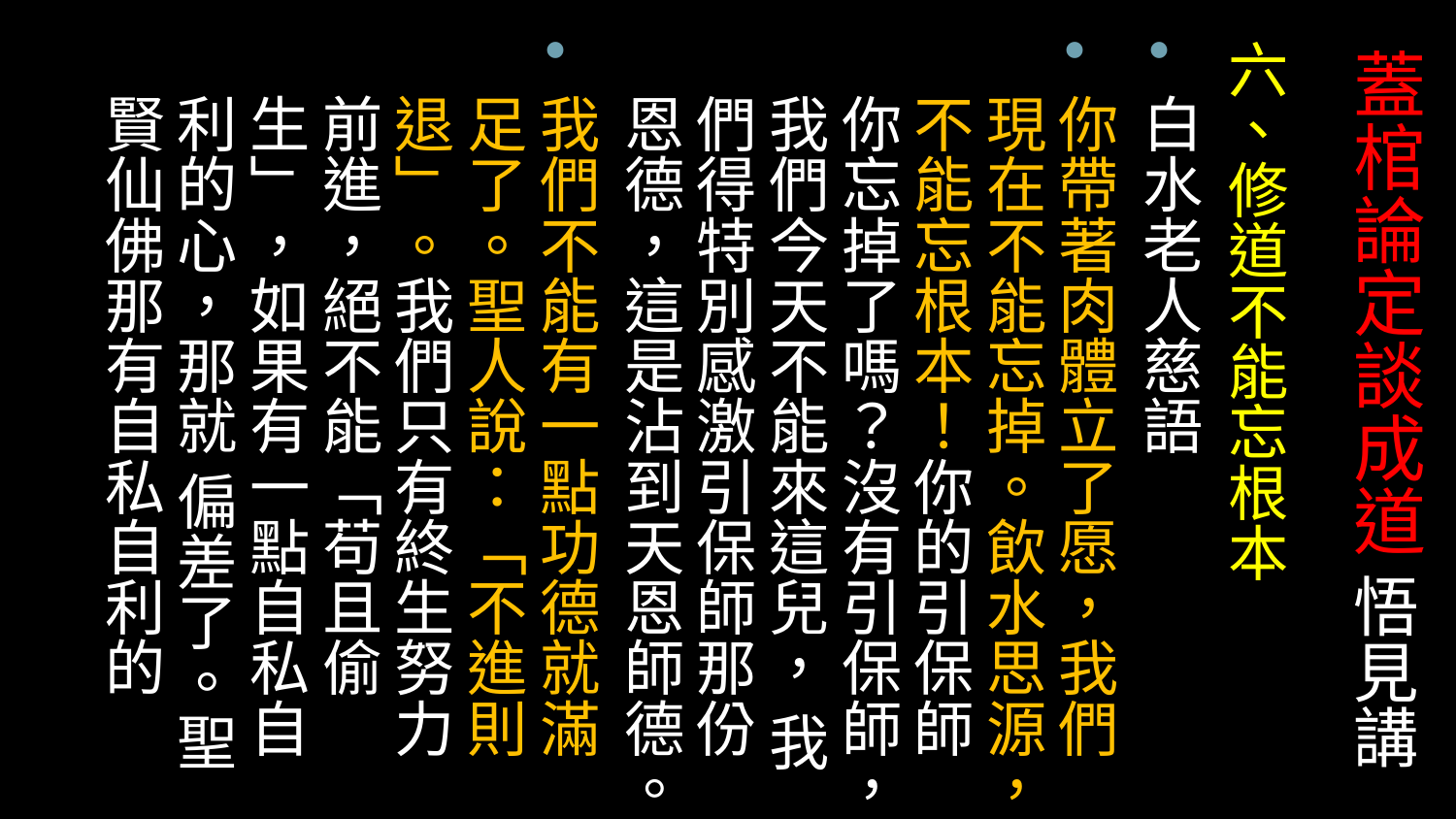

六、修道不能忘根本
白水老人慈語
你帶著肉體立了愿，我們現在不能忘掉。飲水思源，不能忘根本！你的引保師你忘掉了嗎？沒有引保師，我們今天不能來這兒， 我們得特別感激引保師那份恩德，這是沾到天恩師德。
我們不能有一點功德就滿足了。聖人說：「不進則退」。我們只有終生努力前進，絕不能「苟且偷生」，如果有一點自私自利的心，那就 偏差了。聖賢仙佛那有自私自利的
# 蓋棺論定談成道 悟見講